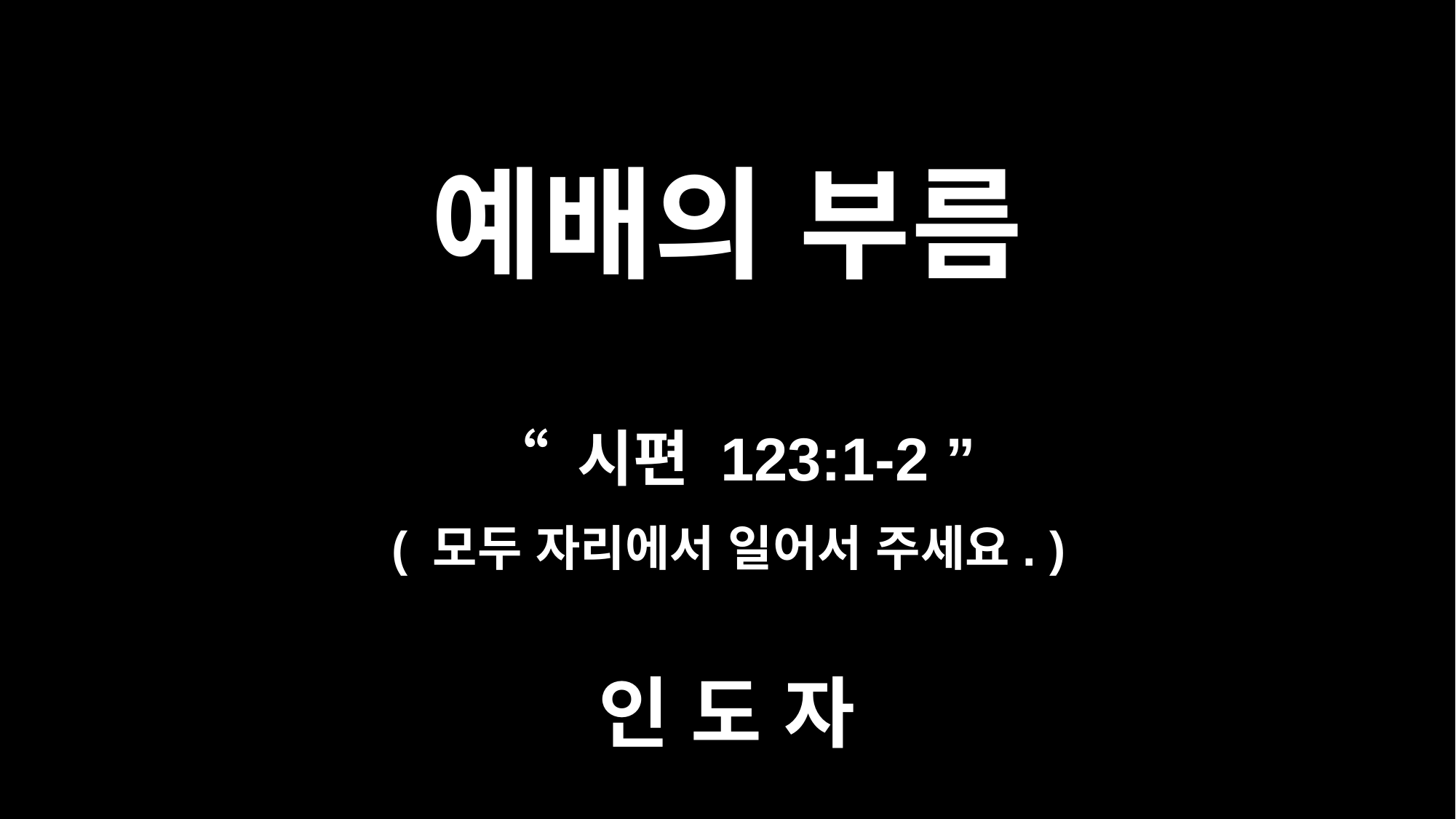

# 예배의 부름
“ 시편 123:1-2 ”
인 도 자